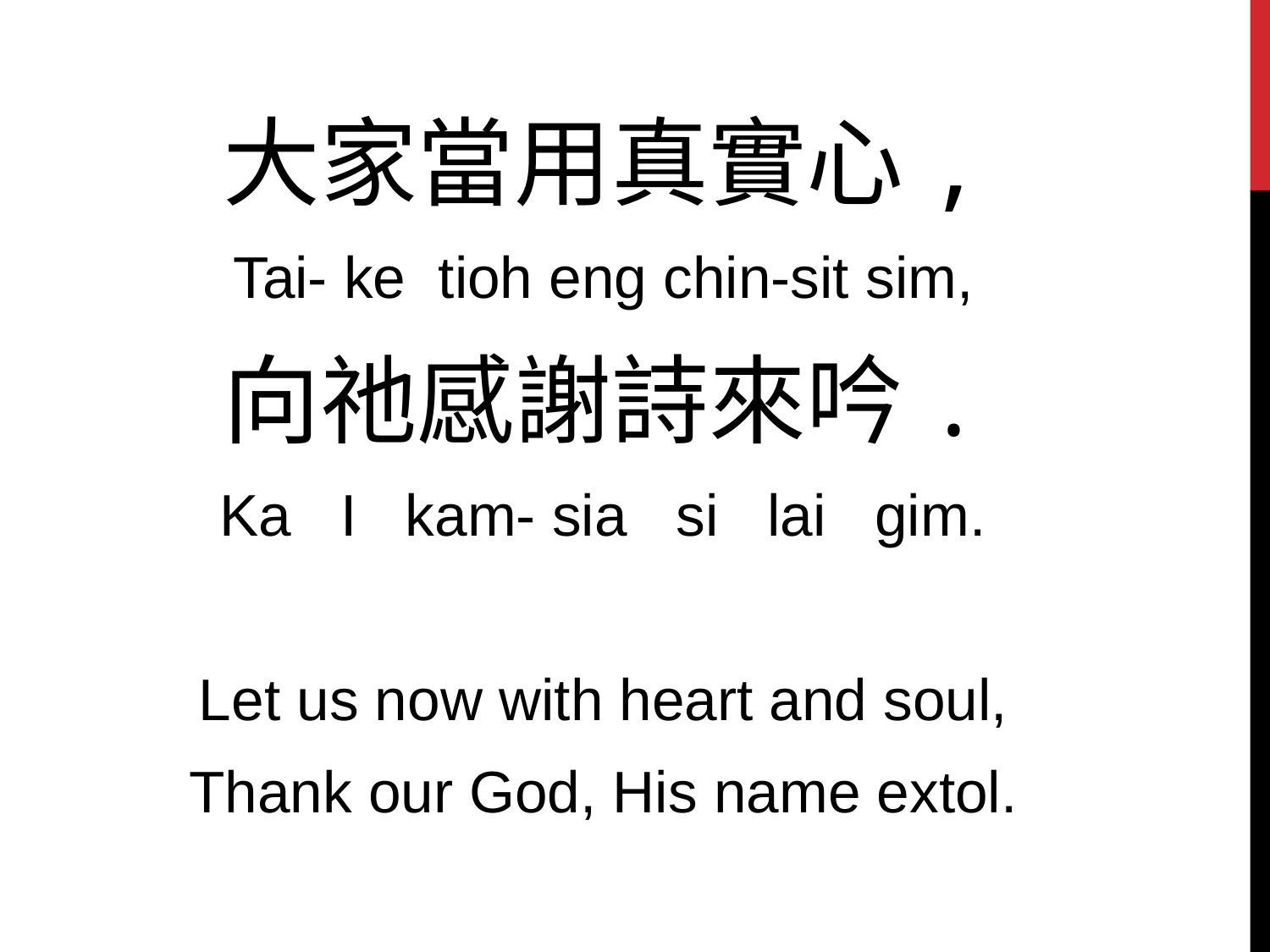

大家當用真實心,
Tai- ke  tioh eng chin-sit sim,
向祂感謝詩來吟.
Ka   I   kam- sia   si   lai   gim.

Let us now with heart and soul,
Thank our God, His name extol.